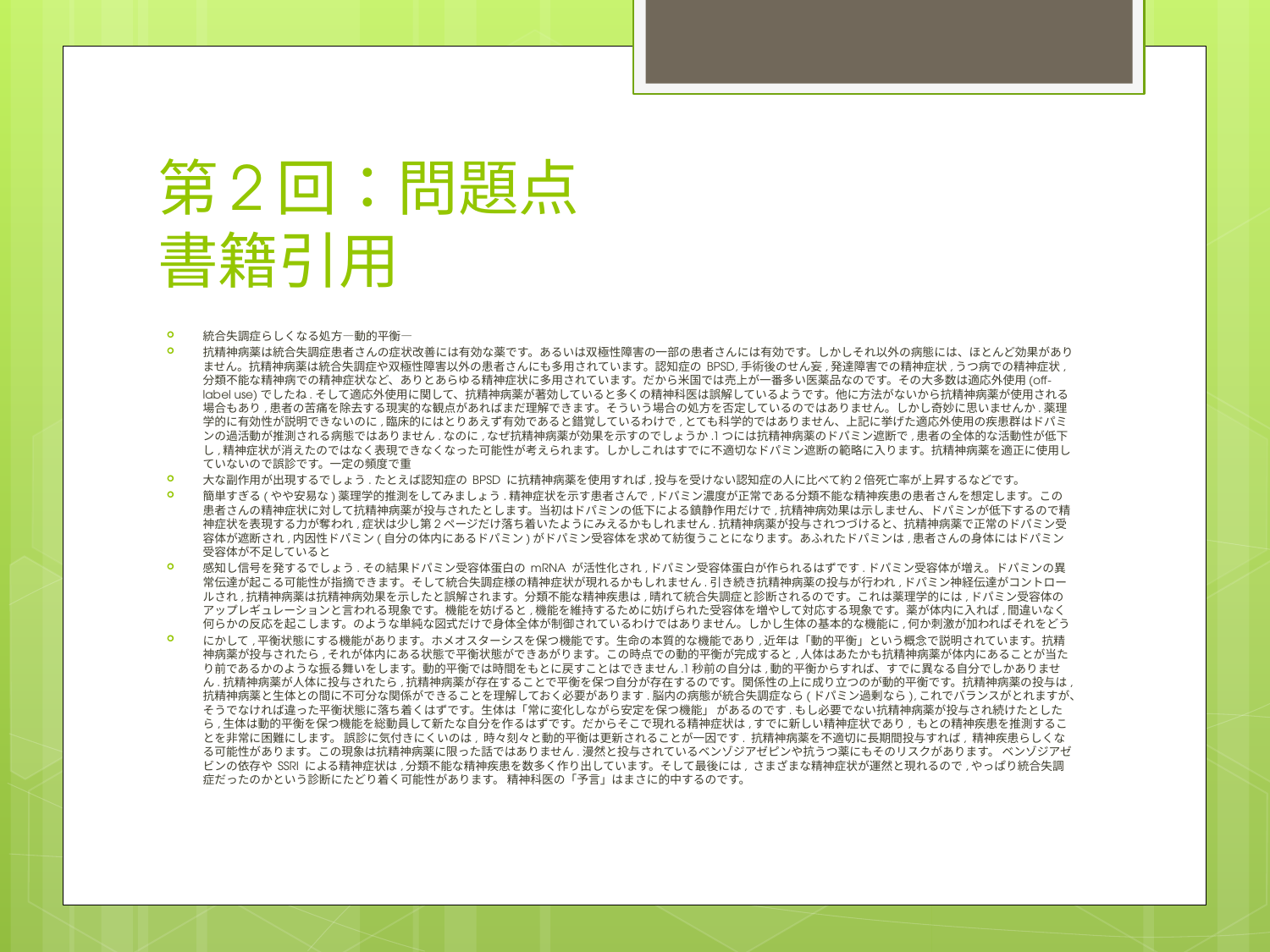

# 第2回：問題点 書籍引用
統合失調症らしくなる処方―動的平衡―
抗精神病薬は統合失調症患者さんの症状改善には有効な薬です。あるいは双極性障害の一部の患者さんには有効です。しかしそれ以外の病態には、ほとんど効果がありません。抗精神病薬は統合失調症や双極性障害以外の患者さんにも多用されています。認知症の BPSD,手術後のせん妄,発達障害での精神症状,うつ病での精神症状,分類不能な精神病での精神症状など、ありとあらゆる精神症状に多用されています。だから米国では売上が一番多い医薬品なのです。その大多数は適応外使用(off-label use)でしたね.そして適応外使用に関して、抗精神病薬が著効していると多くの精神科医は誤解しているようです。他に方法がないから抗精神病薬が使用される場合もあり,患者の苦痛を除去する現実的な観点があればまだ理解できます。そういう場合の処方を否定しているのではありません。しかし奇妙に思いませんか.薬理学的に有効性が説明できないのに,臨床的にはとりあえず有効であると錯覚しているわけで,とても科学的ではありません、上記に挙げた適応外使用の疾患群はドパミンの過活動が推測される病態ではありません.なのに,なぜ抗精神病薬が効果を示すのでしょうか.1つには抗精神病薬のドパミン遮断で,患者の全体的な活動性が低下し,精神症状が消えたのではなく表現できなくなった可能性が考えられます。しかしこれはすでに不適切なドパミン遮断の範略に入ります。抗精神病薬を適正に使用していないので誤診です。一定の頻度で重
大な副作用が出現するでしょう.たとえば認知症の BPSD に抗精神病薬を使用すれば,投与を受けない認知症の人に比べて約2倍死亡率が上昇するなどです。
簡単すぎる(やや安易な)薬理学的推測をしてみましょう.精神症状を示す患者さんで,ドパミン濃度が正常である分類不能な精神疾患の患者さんを想定します。この患者さんの精神症状に対して抗精神病薬が投与されたとします。当初はドパミンの低下による鎮静作用だけで,抗精神病効果は示しません、ドパミンが低下するので精神症状を表現する力が奪われ,症状は少し第2ページだけ落ち着いたようにみえるかもしれません.抗精神病薬が投与されつづけると、抗精神病薬で正常のドパミン受容体が遮断され,内因性ドパミン(自分の体内にあるドパミン)がドパミン受容体を求めて紡復うことになります。あふれたドパミンは,患者さんの身体にはドパミン受容体が不足していると
感知し信号を発するでしょう.その結果ドパミン受容体蛋白の mRNA が活性化され,ドパミン受容体蛋白が作られるはずです.ドパミン受容体が増え。ドパミンの異常伝達が起こる可能性が指摘できます。そして統合失調症様の精神症状が現れるかもしれません.引き続き抗精神病薬の投与が行われ,ドパミン神経伝達がコントロールされ,抗精神病薬は抗精神病効果を示したと誤解されます。分類不能な精神疾患は,晴れて統合失調症と診断されるのです。これは薬理学的には,ドパミン受容体のアップレギュレーションと言われる現象です。機能を妨げると,機能を維持するために妨げられた受容体を増やして対応する現象です。薬が体内に入れば,間違いなく何らかの反応を起こします。のような単純な図式だけで身体全体が制御されているわけではありません。しかし生体の基本的な機能に,何か刺激が加わればそれをどう
にかして,平衡状態にする機能があります。ホメオスターシスを保つ機能です。生命の本質的な機能であり,近年は「動的平衡」という概念で説明されています。抗精神病薬が投与されたら,それが体内にある状態で平衡状態ができあがります。この時点での動的平衡が完成すると,人体はあたかも抗精神病薬が体内にあることが当たり前であるかのような振る舞いをします。動的平衡では時間をもとに戻すことはできません.1秒前の自分は,動的平衡からすれば、すでに異なる自分でしかありません.抗精神病薬が人体に投与されたら,抗精神病薬が存在することで平衡を保つ自分が存在するのです。関係性の上に成り立つのが動的平衡です。抗精神病薬の投与は,抗精神病薬と生体との間に不可分な関係ができることを理解しておく必要があります.脳内の病態が統合失調症なら(ドパミン過剰なら),これでバランスがとれますが、そうでなければ違った平衡状態に落ち着くはずです。生体は「常に変化しながら安定を保つ機能」 があるのです.もし必要でない抗精神病薬が投与され続けたとしたら,生体は動的平衡を保つ機能を総動員して新たな自分を作るはずです。だからそこで現れる精神症状は,すでに新しい精神症状であり, もとの精神疾患を推測することを非常に困難にします。 誤診に気付きにくいのは, 時々刻々と動的平衡は更新されることが一因です. 抗精神病薬を不適切に長期間投与すれば, 精神疾患らしくなる可能性があります。この現象は抗精神病薬に限った話ではありません.漫然と投与されているベンゾジアゼピンや抗うつ薬にもそのリスクがあります。 ベンゾジアゼビンの依存や SSRI による精神症状は,分類不能な精神疾患を数多く作り出しています。そして最後には, さまざまな精神症状が運然と現れるので,やっぱり統合失調症だったのかという診断にたどり着く可能性があります。 精神科医の「予言」はまさに的中するのです。